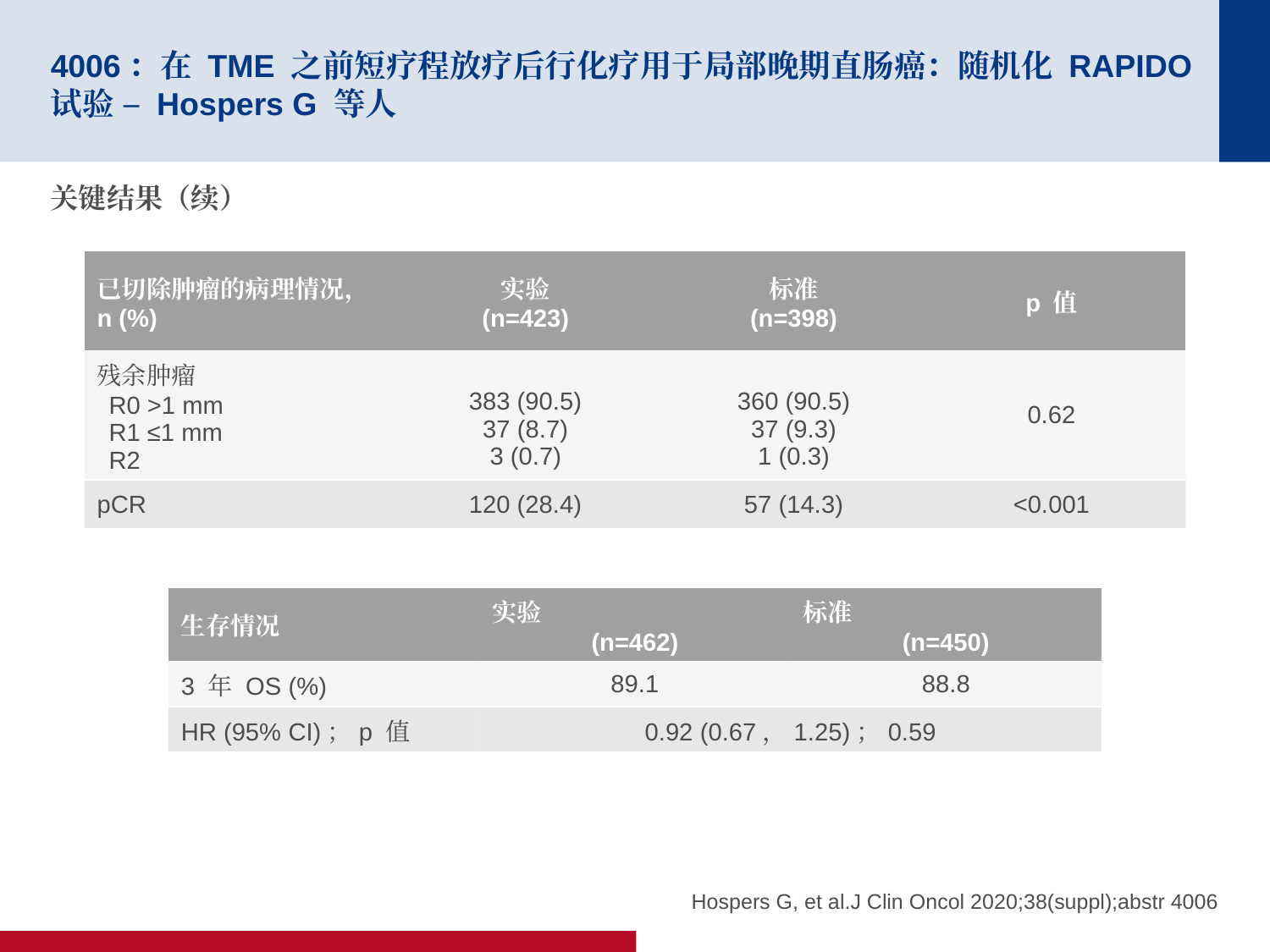

# 4006：在 TME 之前短疗程放疗后行化疗用于局部晚期直肠癌：随机化 RAPIDO 试验 – Hospers G 等人
关键结果（续）
| 已切除肿瘤的病理情况，n (%) | 实验 (n=423) | 标准 (n=398) | p 值 |
| --- | --- | --- | --- |
| 残余肿瘤 R0 >1 mm R1 ≤1 mm R2 | 383 (90.5) 37 (8.7) 3 (0.7) | 360 (90.5) 37 (9.3) 1 (0.3) | 0.62 |
| pCR | 120 (28.4) | 57 (14.3) | <0.001 |
| 生存情况 | 实验 (n=462) | 标准 (n=450) |
| --- | --- | --- |
| 3 年 OS (%) | 89.1 | 88.8 |
| HR (95% CI)；p 值 | 0.92 (0.67，1.25)；0.59 |  |
Hospers G, et al.J Clin Oncol 2020;38(suppl);abstr 4006